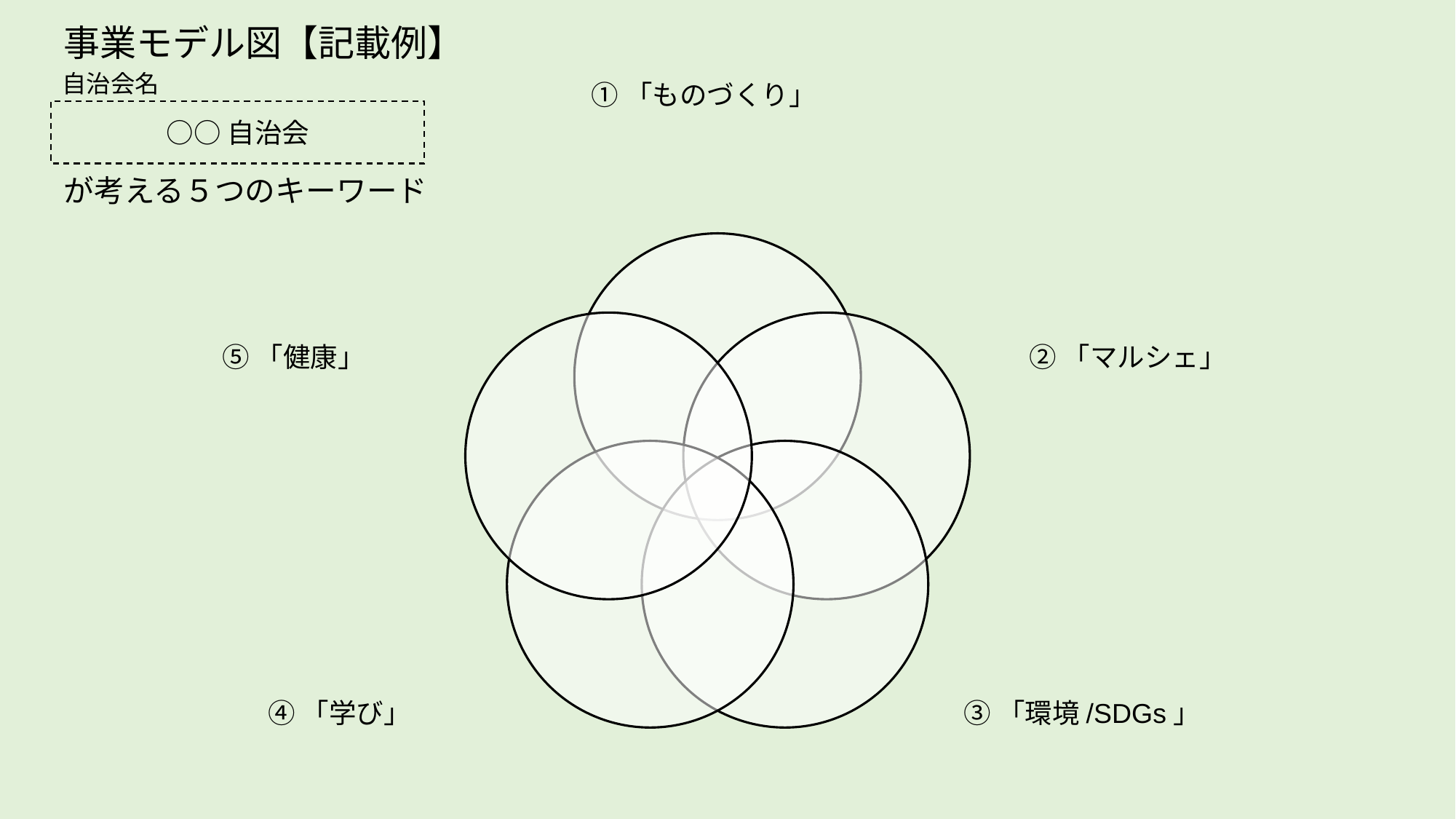

①「ものづくり」
②「マルシェ」
③「環境/SDGs」
④「学び」
⑤「健康」
事業モデル図【記載例】
自治会名
○○自治会
が考える５つのキーワード